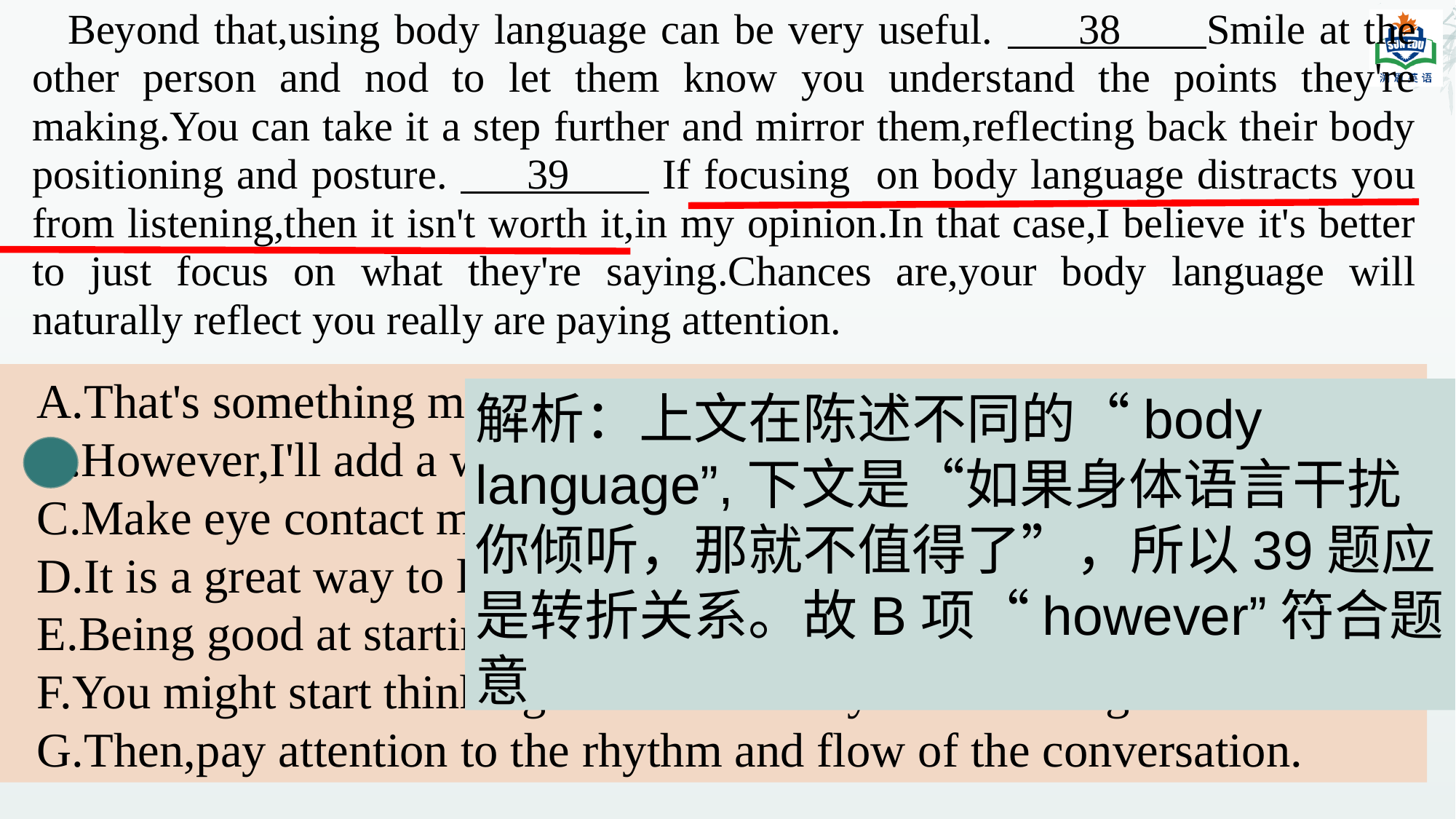

Beyond that,using body language can be very useful.      38      Smile at the other person and nod to let them know you understand the points they're making.You can take it a step further and mirror them,reflecting back their body positioning and posture.      39       If focusing  on body language distracts you from listening,then it isn't worth it,in my opinion.In that case,I believe it's better to just focus on what they're saying.Chances are,your body language will naturally reflect you really are paying attention.
A.That's something most of us desire.
B.However,I'll add a word of warning.
C.Make eye contact much but not all of the time.
D.It is a great way to learn how to keep the volley going.
E.Being good at starting conversations is an essential skill.
F.You might start thinking about whether you're wasting time.
G.Then,pay attention to the rhythm and flow of the conversation.
解析：上文在陈述不同的“body language”,下文是“如果身体语言干扰你倾听，那就不值得了”，所以39题应是转折关系。故B项“however”符合题意